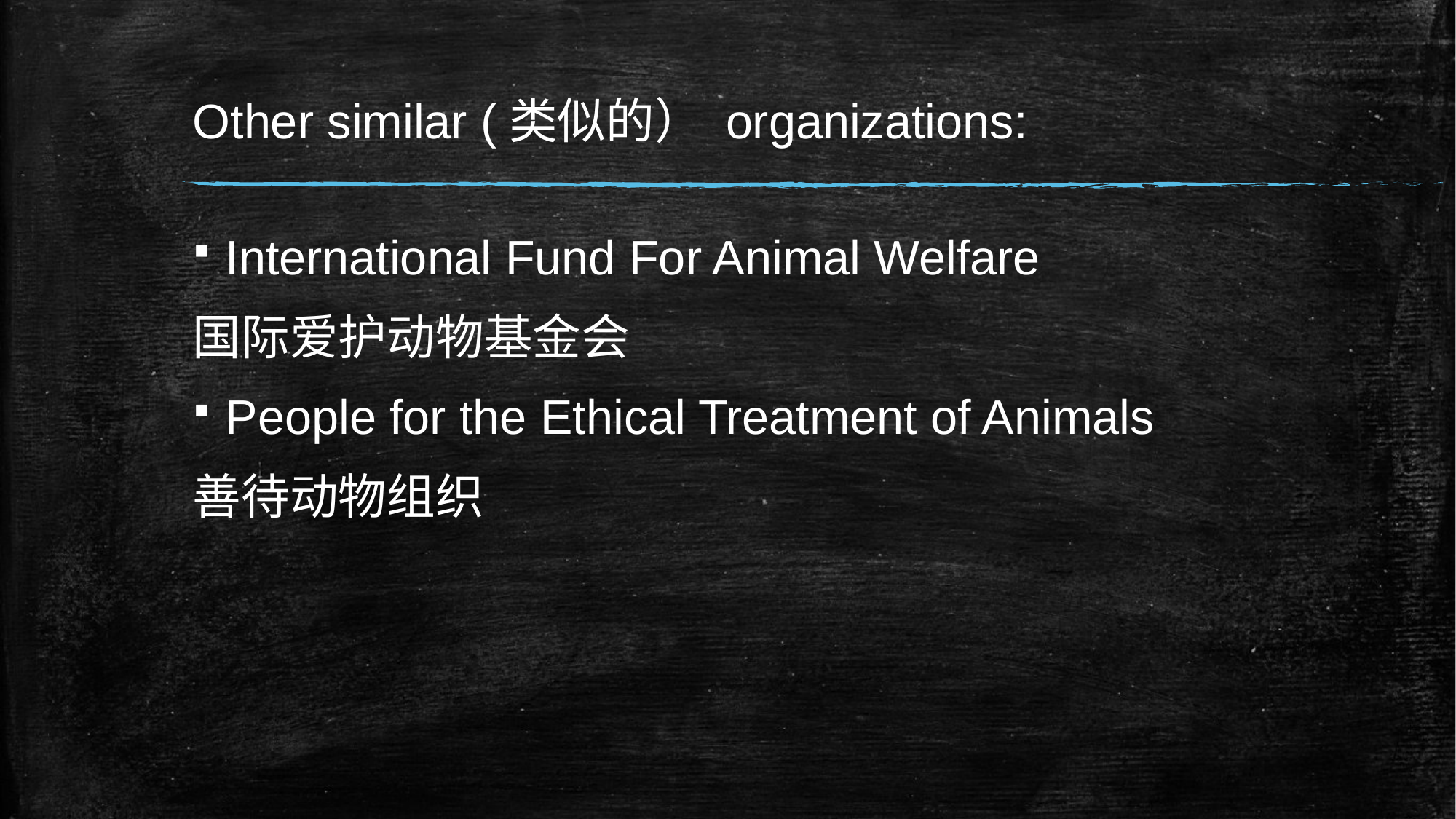

# Other similar (类似的） organizations:
International Fund For Animal Welfare
国际爱护动物基金会
People for the Ethical Treatment of Animals
善待动物组织